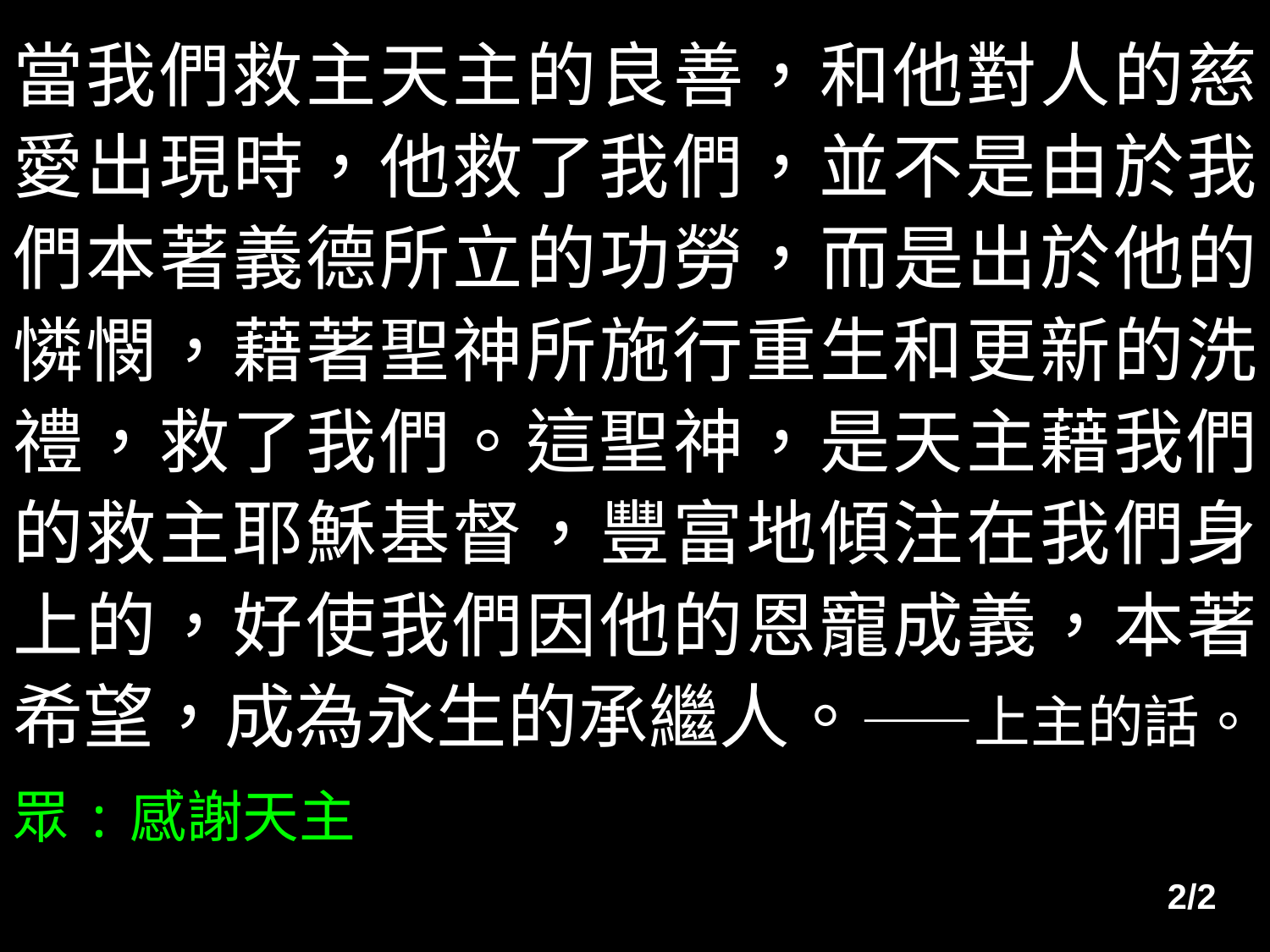

當我們救主天主的良善，和他對人的慈愛出現時，他救了我們，並不是由於我們本著義德所立的功勞，而是出於他的憐憫，藉著聖神所施行重生和更新的洗禮，救了我們。這聖神，是天主藉我們的救主耶穌基督，豐富地傾注在我們身上的，好使我們因他的恩寵成義，本著希望，成為永生的承繼人。——上主的話。眾:感謝天主

2/2